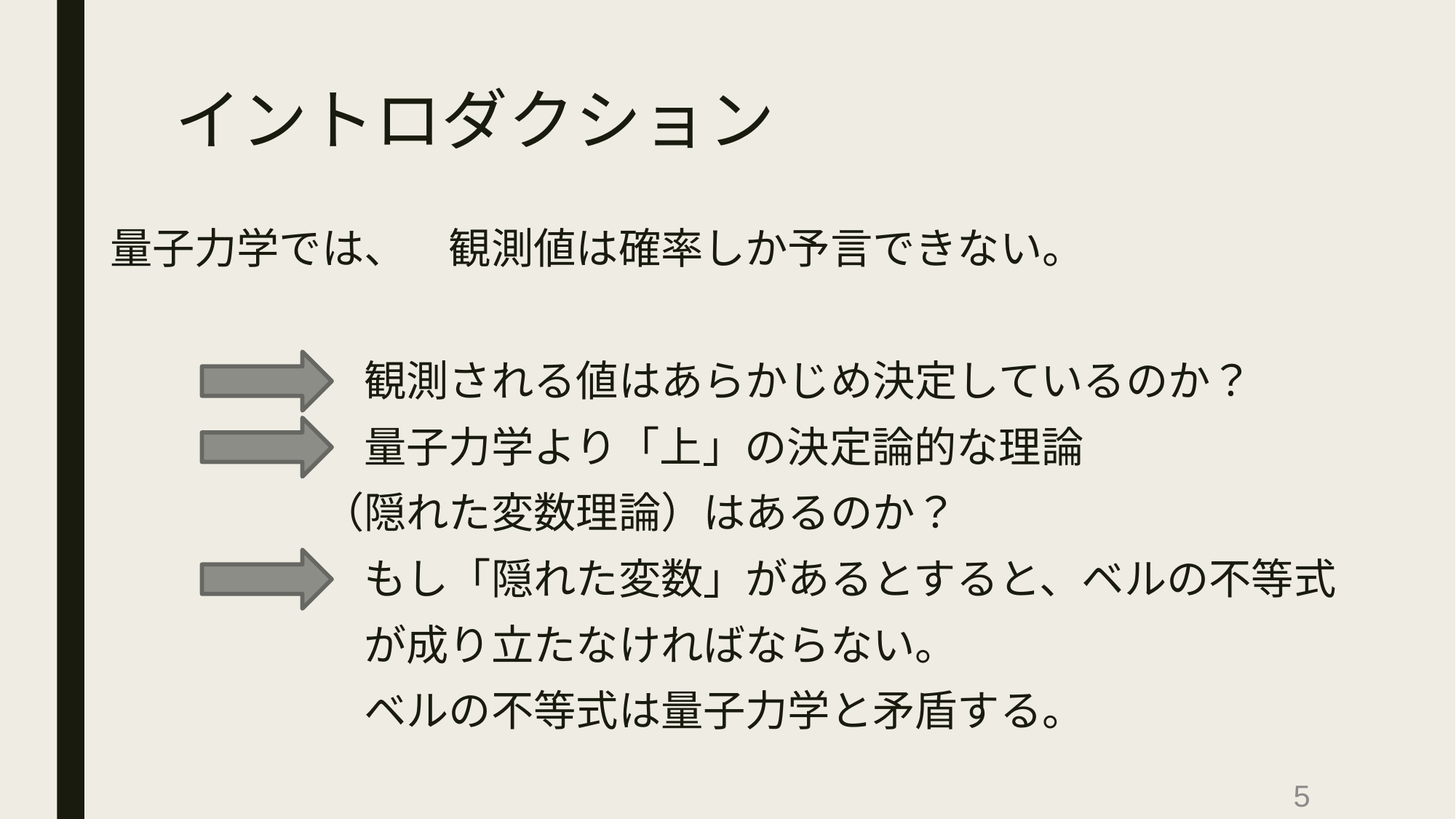

# イントロダクション
量子力学では、　観測値は確率しか予言できない。

　　　　　　観測される値はあらかじめ決定しているのか？
　　　　　　量子力学より「上」の決定論的な理論
　　　　　（隠れた変数理論）はあるのか？
　　　　　　もし「隠れた変数」があるとすると、ベルの不等式
　　　　　　が成り立たなければならない。
　　　　　　ベルの不等式は量子力学と矛盾する。

5